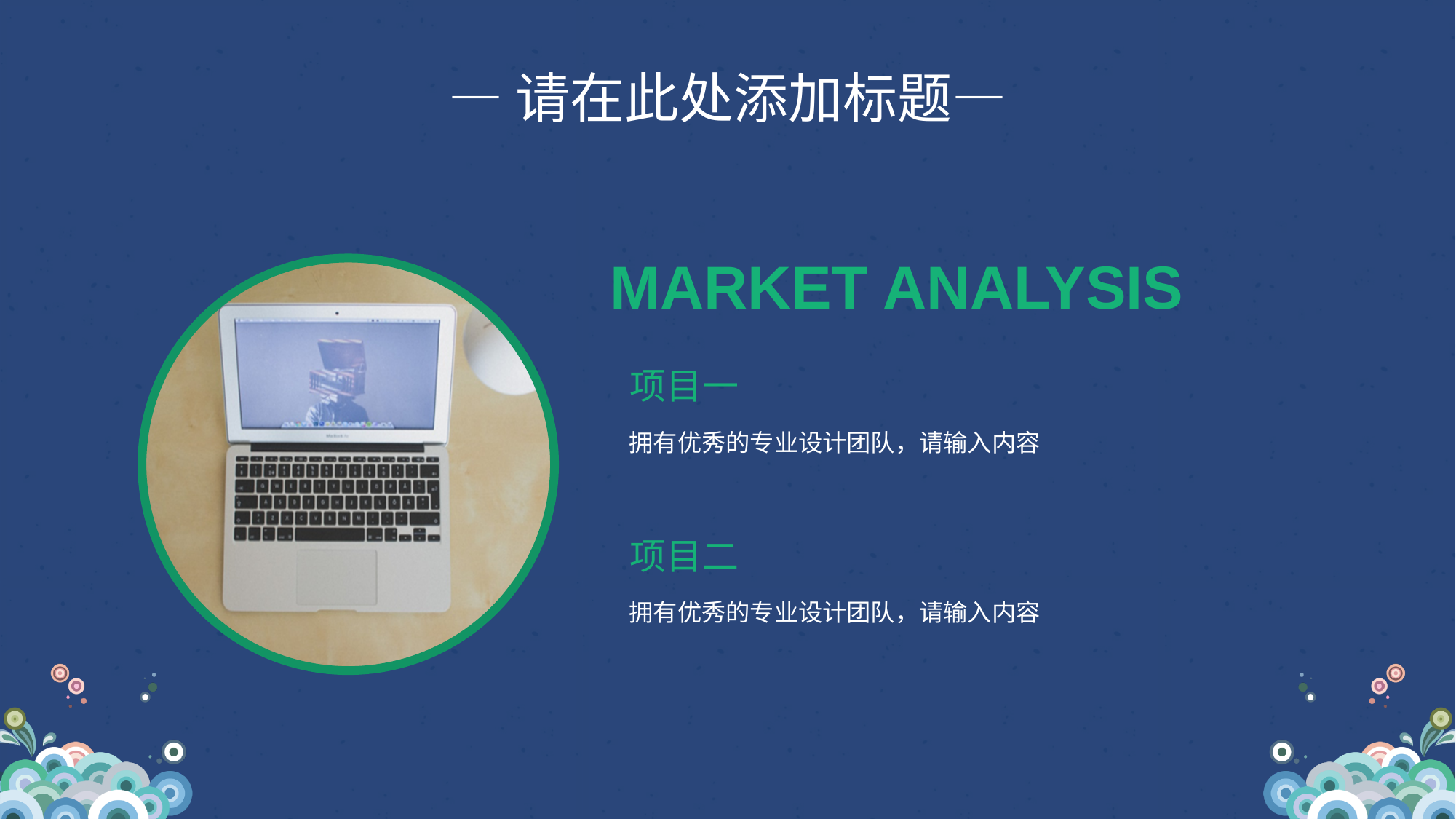

—请在此处添加标题—
MARKET ANALYSIS

项目一
拥有优秀的专业设计团队，请输入内容
项目二
拥有优秀的专业设计团队，请输入内容